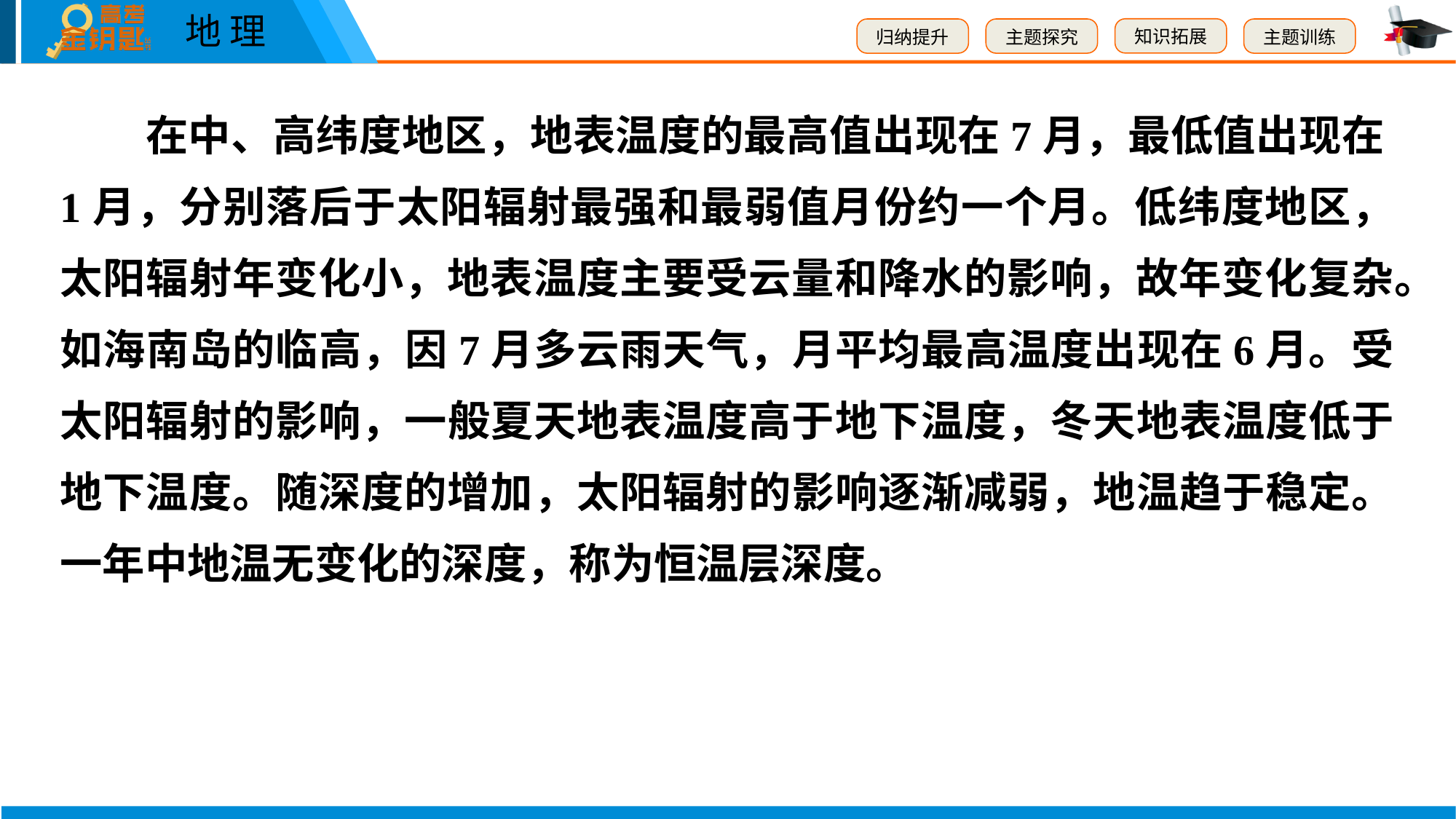

在中、高纬度地区，地表温度的最高值出现在7月，最低值出现在1月，分别落后于太阳辐射最强和最弱值月份约一个月。低纬度地区，太阳辐射年变化小，地表温度主要受云量和降水的影响，故年变化复杂。如海南岛的临高，因7月多云雨天气，月平均最高温度出现在6月。受太阳辐射的影响，一般夏天地表温度高于地下温度，冬天地表温度低于地下温度。随深度的增加，太阳辐射的影响逐渐减弱，地温趋于稳定。一年中地温无变化的深度，称为恒温层深度。